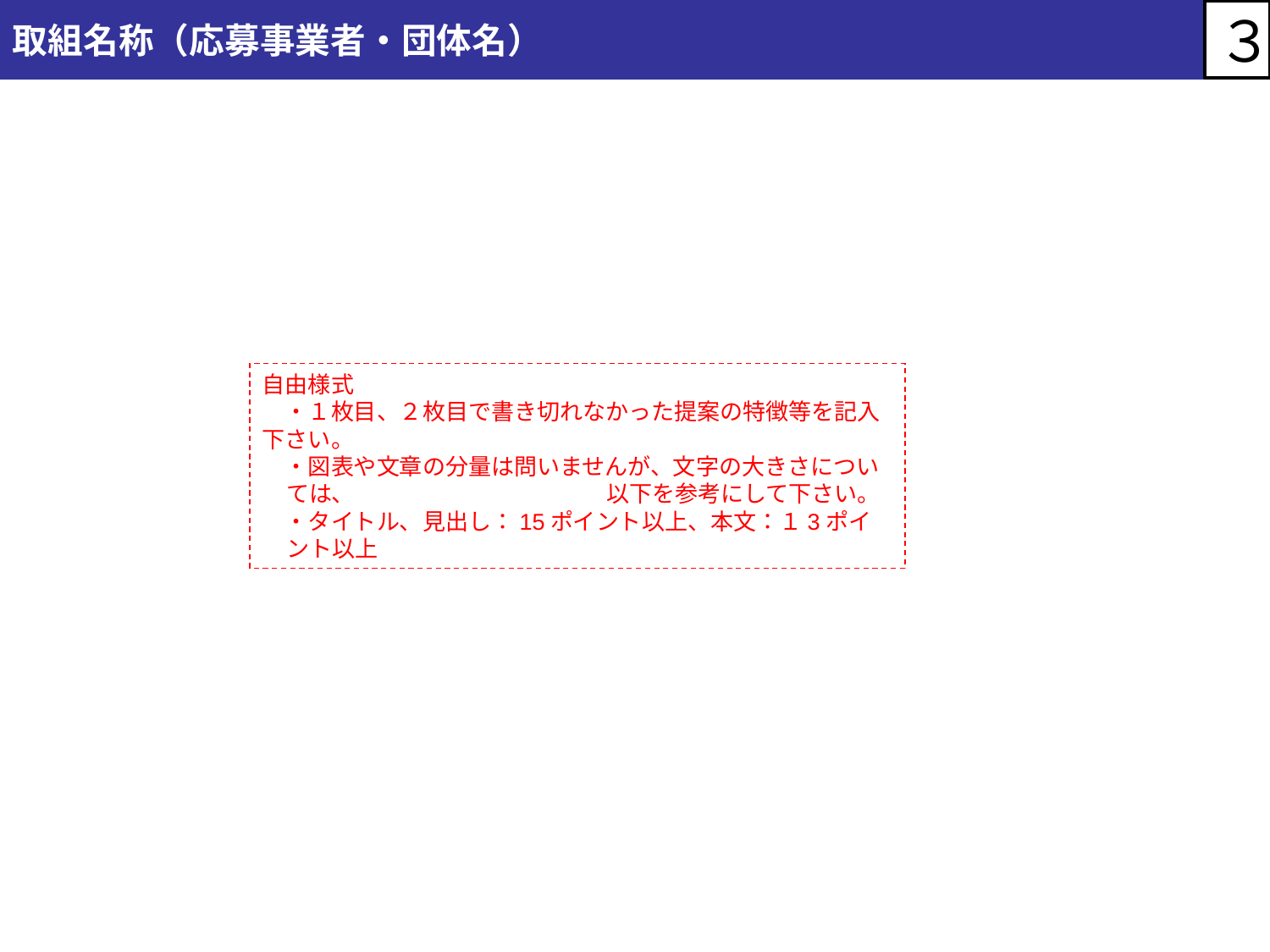

取組名称（応募事業者・団体名）
３
自由様式
　・１枚目、２枚目で書き切れなかった提案の特徴等を記入下さい。
　・図表や文章の分量は問いませんが、文字の大きさについては、　　　　　　　　　　　以下を参考にして下さい。
　・タイトル、見出し：15ポイント以上、本文：１3ポイント以上